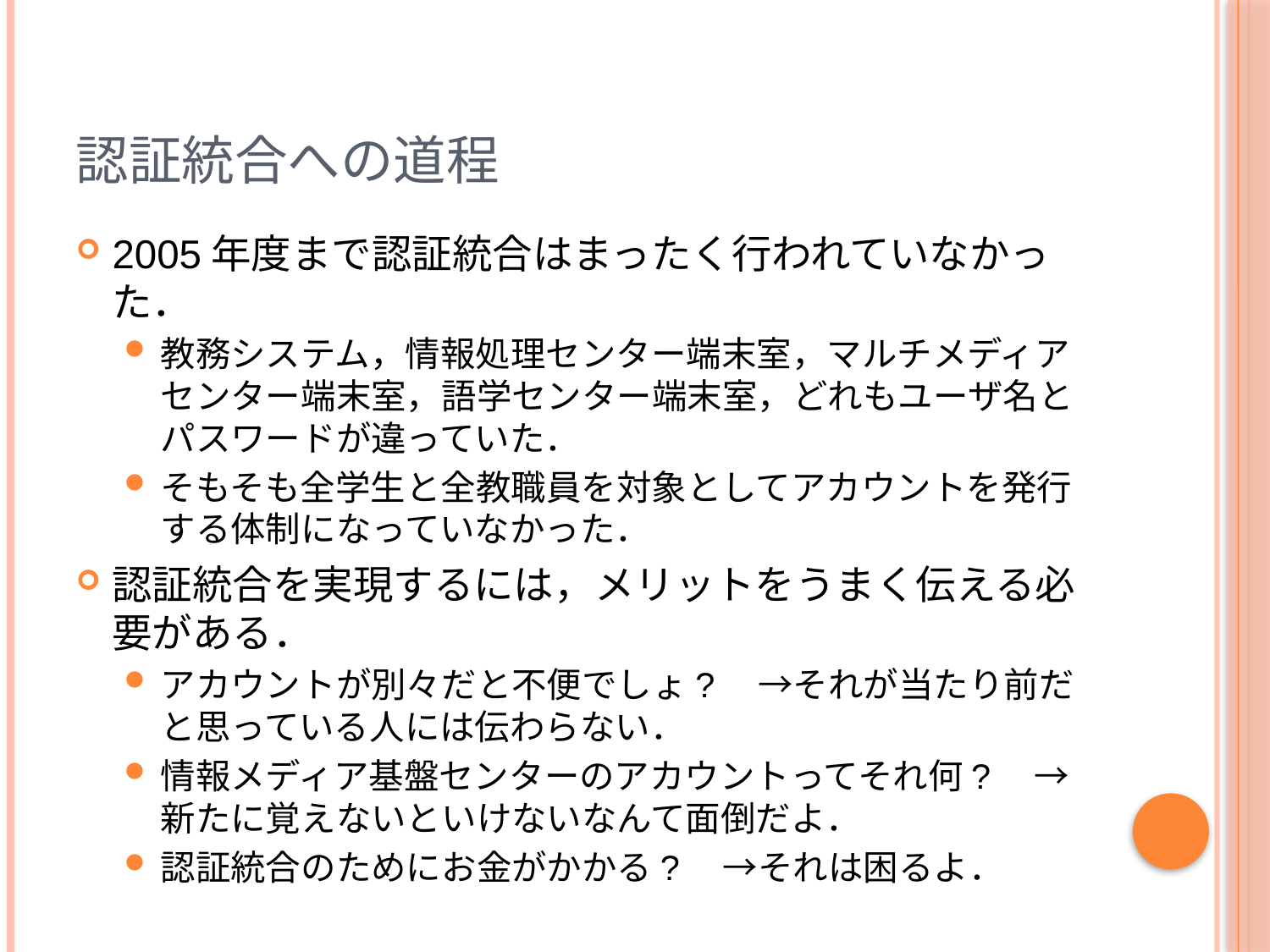

# 認証統合への道程
2005年度まで認証統合はまったく行われていなかった．
教務システム，情報処理センター端末室，マルチメディアセンター端末室，語学センター端末室，どれもユーザ名とパスワードが違っていた．
そもそも全学生と全教職員を対象としてアカウントを発行する体制になっていなかった．
認証統合を実現するには，メリットをうまく伝える必要がある．
アカウントが別々だと不便でしょ?　→それが当たり前だと思っている人には伝わらない．
情報メディア基盤センターのアカウントってそれ何?　→新たに覚えないといけないなんて面倒だよ．
認証統合のためにお金がかかる?　→それは困るよ．